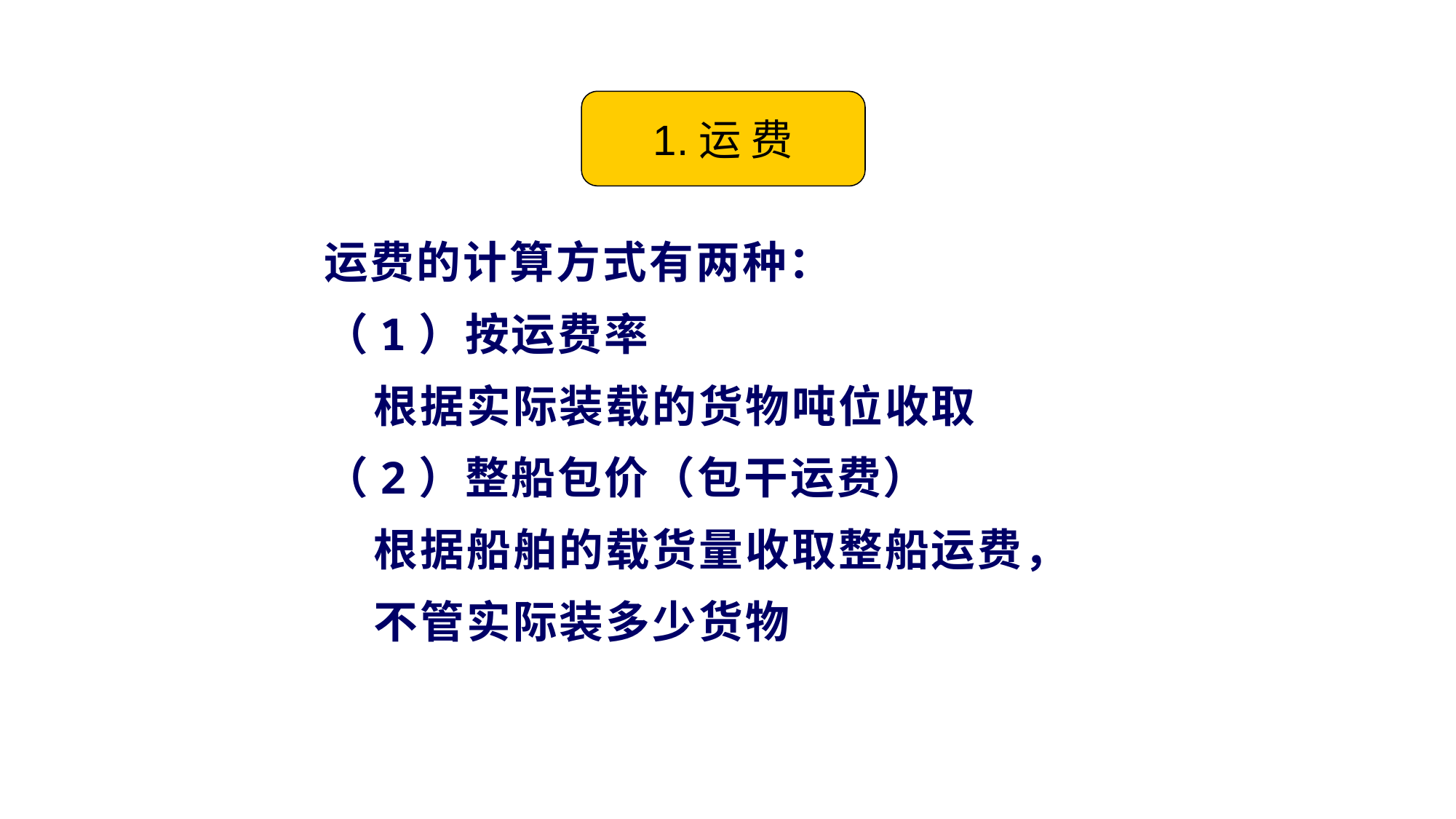

#
1.运 费
运费的计算方式有两种：
（1）按运费率
根据实际装载的货物吨位收取
（2）整船包价（包干运费）
根据船舶的载货量收取整船运费，
不管实际装多少货物